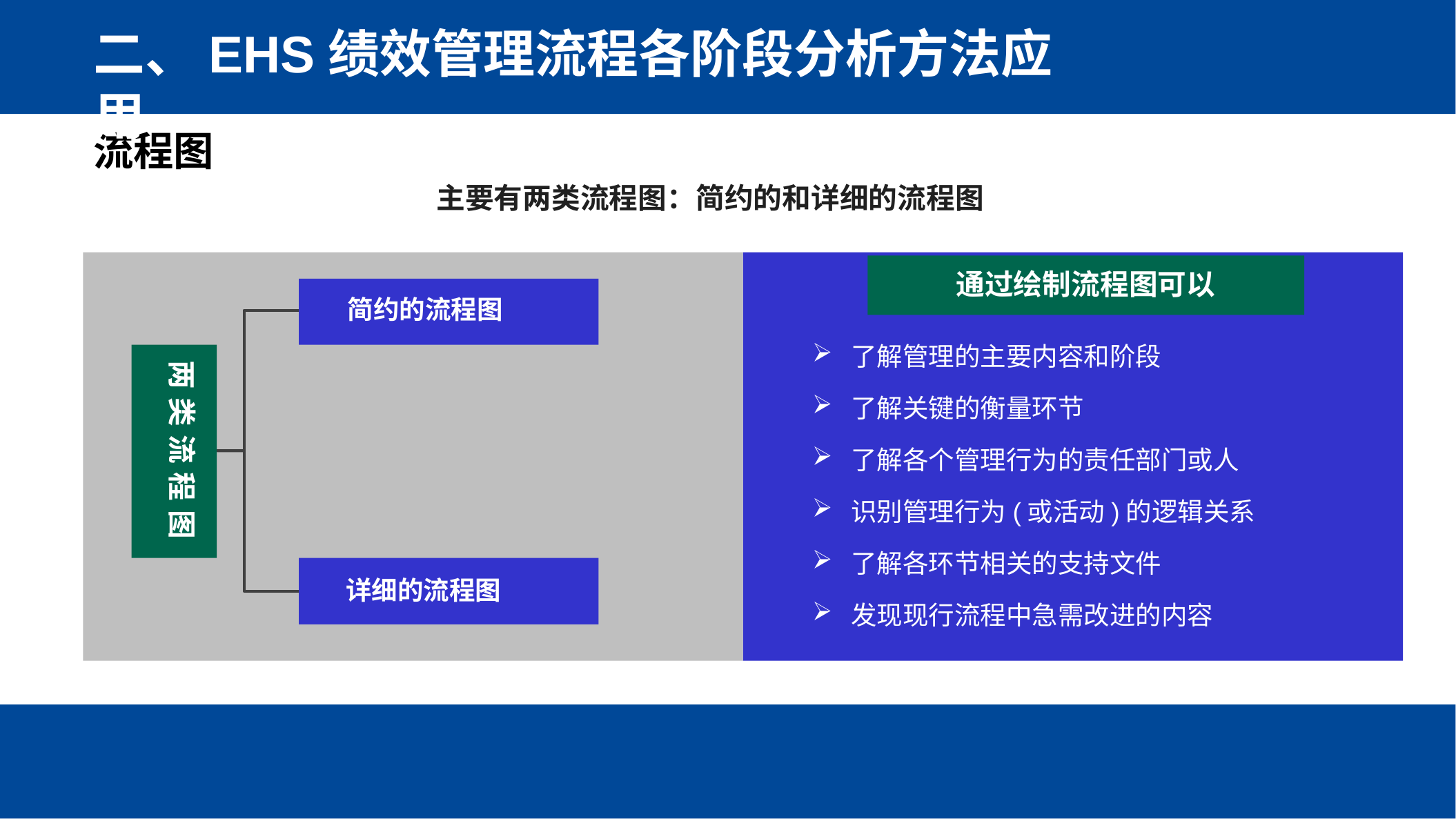

二、EHS绩效管理流程各阶段分析方法应用
流程图
主要有两类流程图：简约的和详细的流程图

通过绘制流程图可以

简约的流程图

了解管理的主要内容和阶段
了解关键的衡量环节
了解各个管理行为的责任部门或人
识别管理行为(或活动)的逻辑关系
了解各环节相关的支持文件
发现现行流程中急需改进的内容

两类流程图

详细的流程图